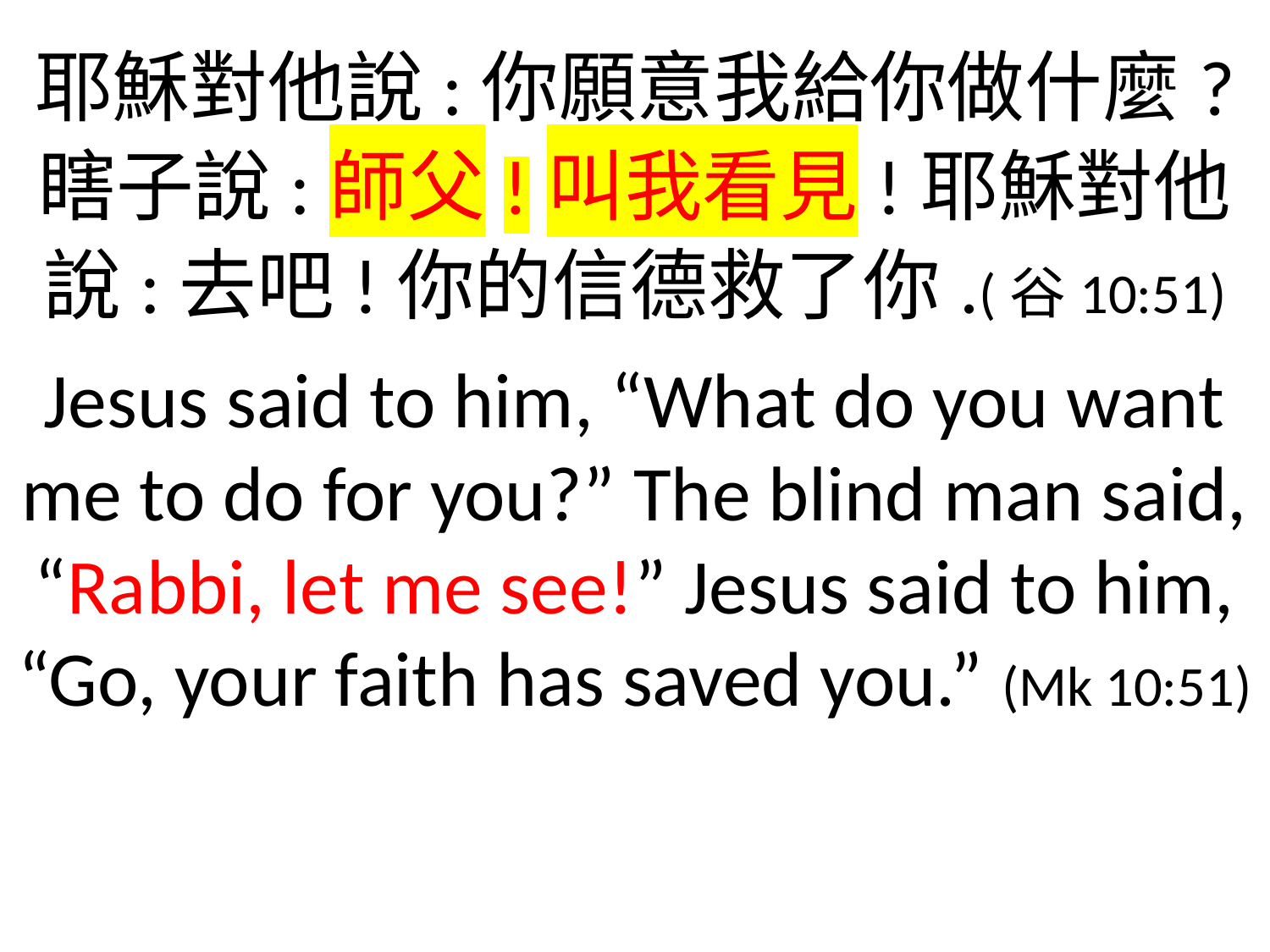

耶穌對他說:你願意我給你做什麼?
瞎子說:師父!叫我看見!耶穌對他說:去吧!你的信德救了你.(谷10:51)
Jesus said to him, “What do you want me to do for you?” The blind man said, “Rabbi, let me see!” Jesus said to him, “Go, your faith has saved you.” (Mk 10:51)